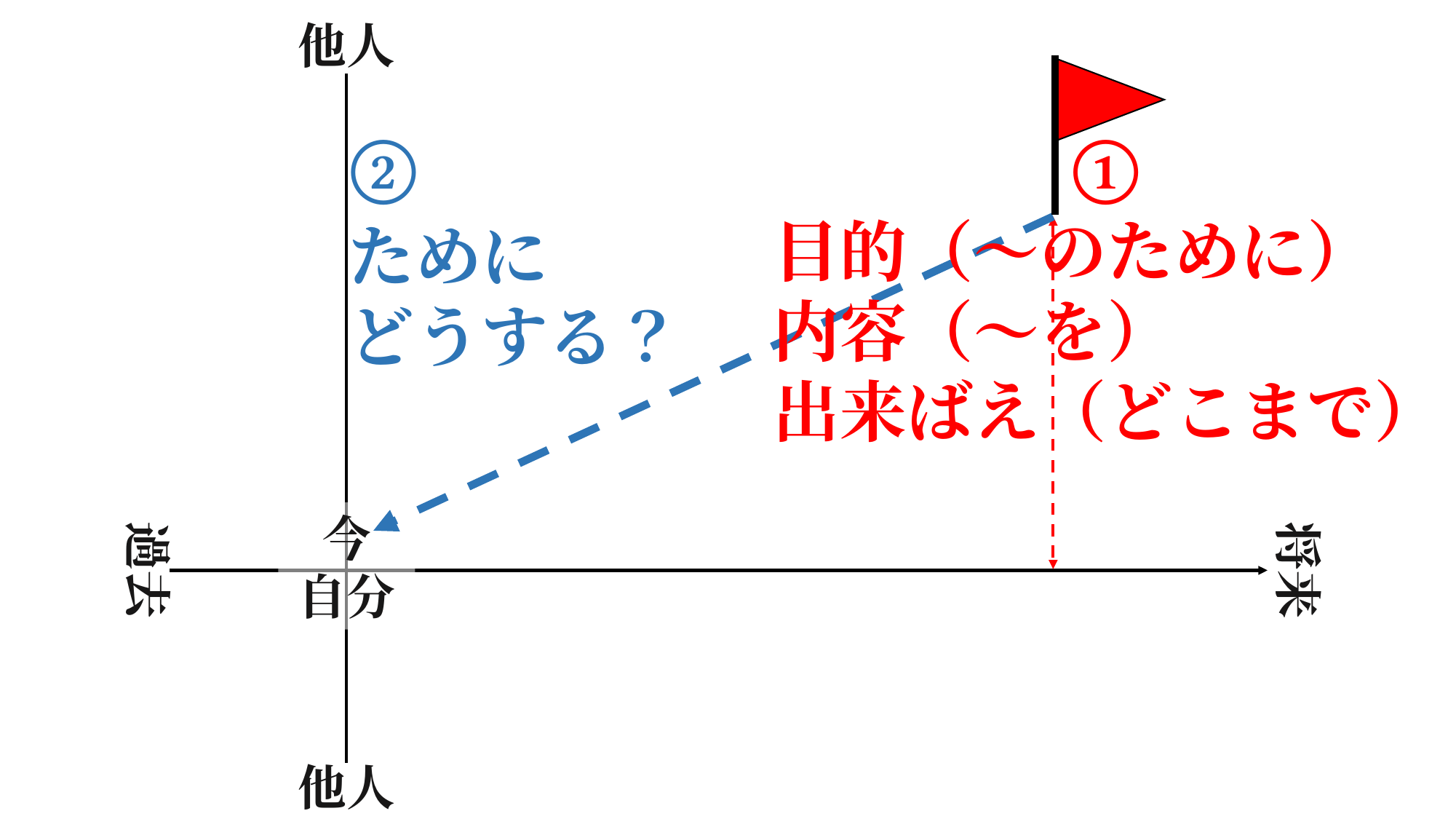

他人

②
ために
どうする？
①
目的（～のために）
内容（～を）
出来ばえ（どこまで）
今
自分
過去
将来
他人